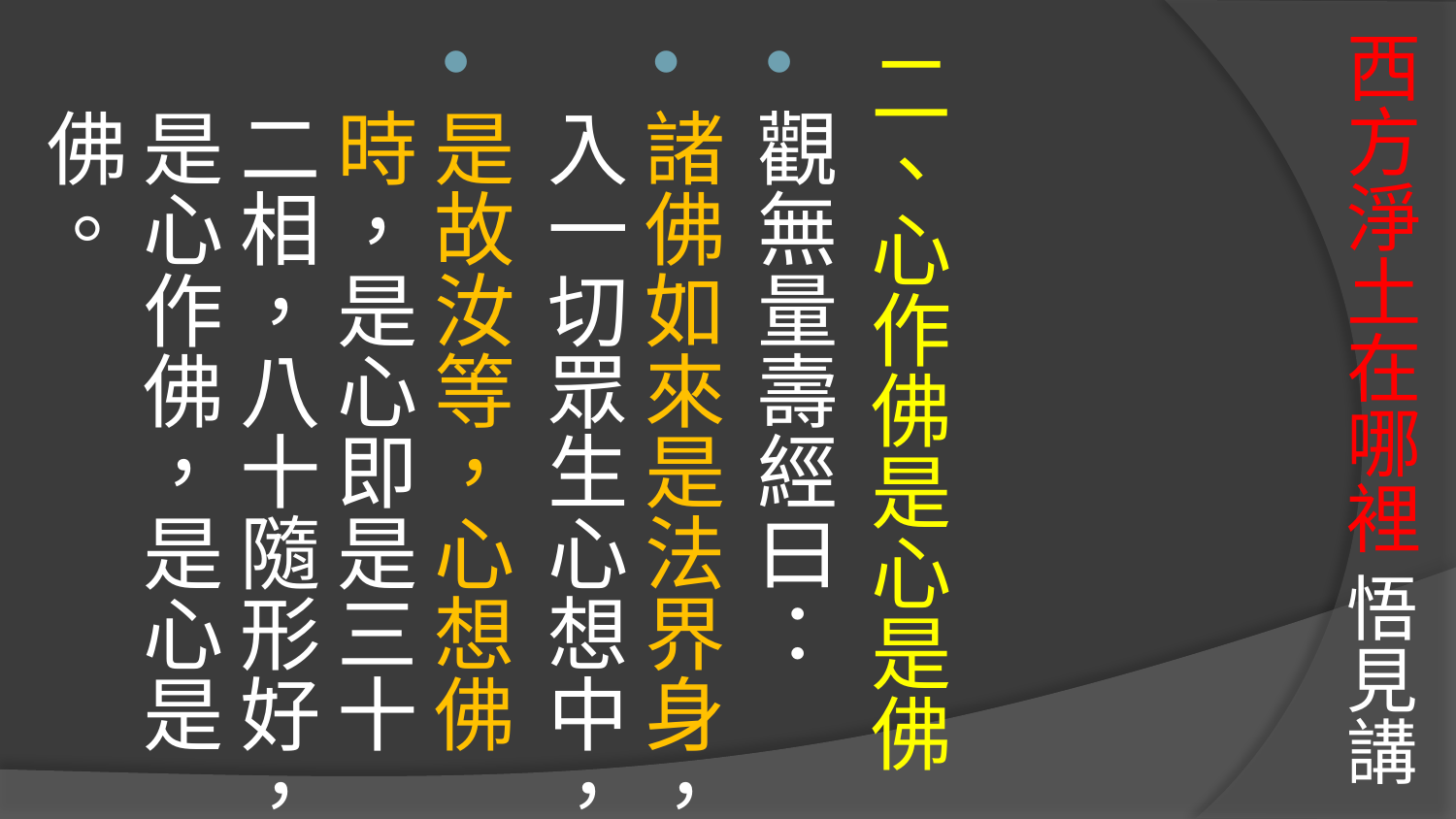

# 西方淨土在哪裡 悟見講
二、心作佛是心是佛
觀無量壽經曰：
諸佛如來是法界身，入一切眾生心想中，
是故汝等，心想佛時，是心即是三十二相，八十隨形好，是心作佛，是心是佛。